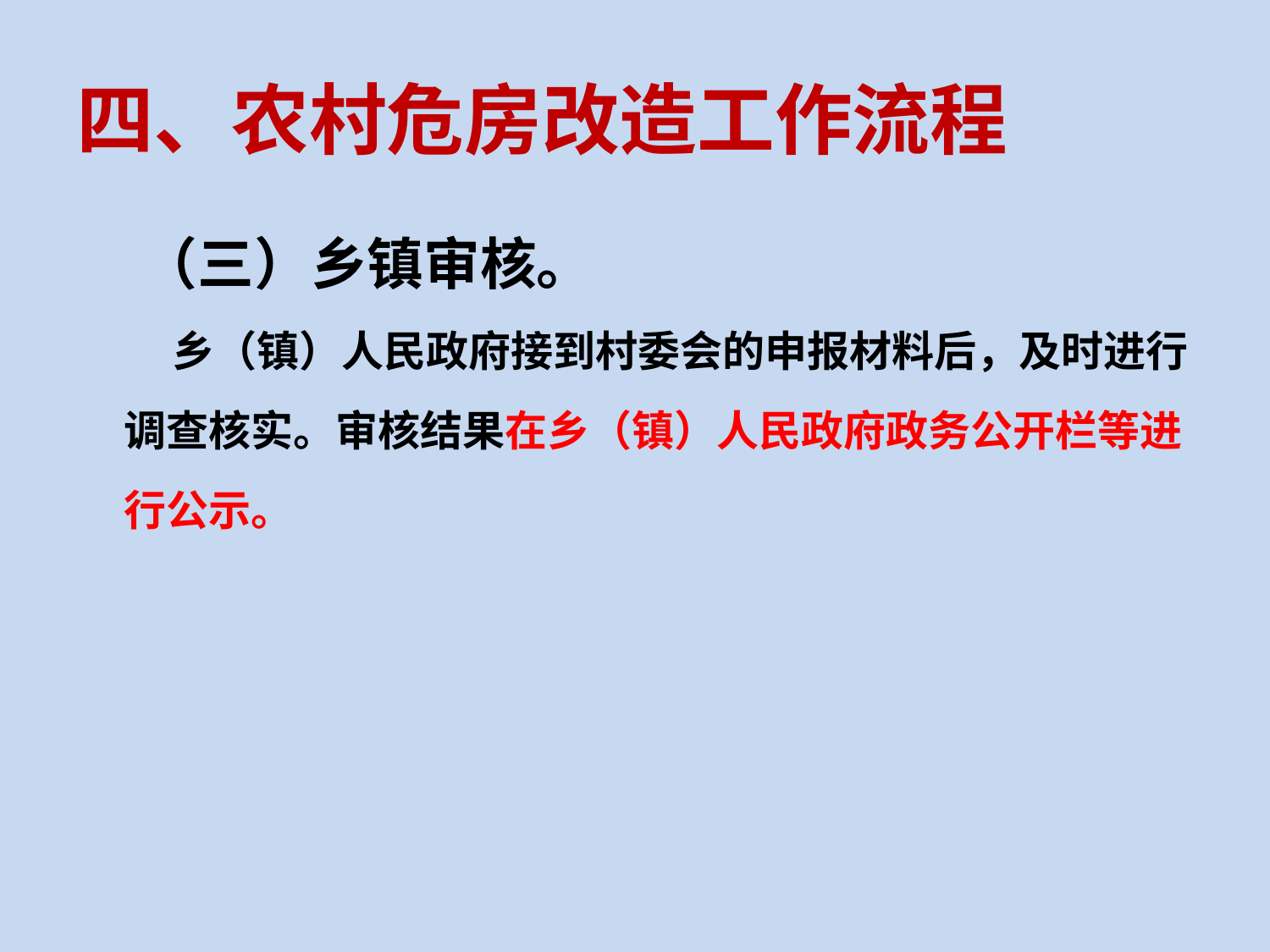

# 四、农村危房改造工作流程
    （三）乡镇审核。
         乡（镇）人民政府接到村委会的申报材料后，及时进行调查核实。审核结果在乡（镇）人民政府政务公开栏等进行公示。